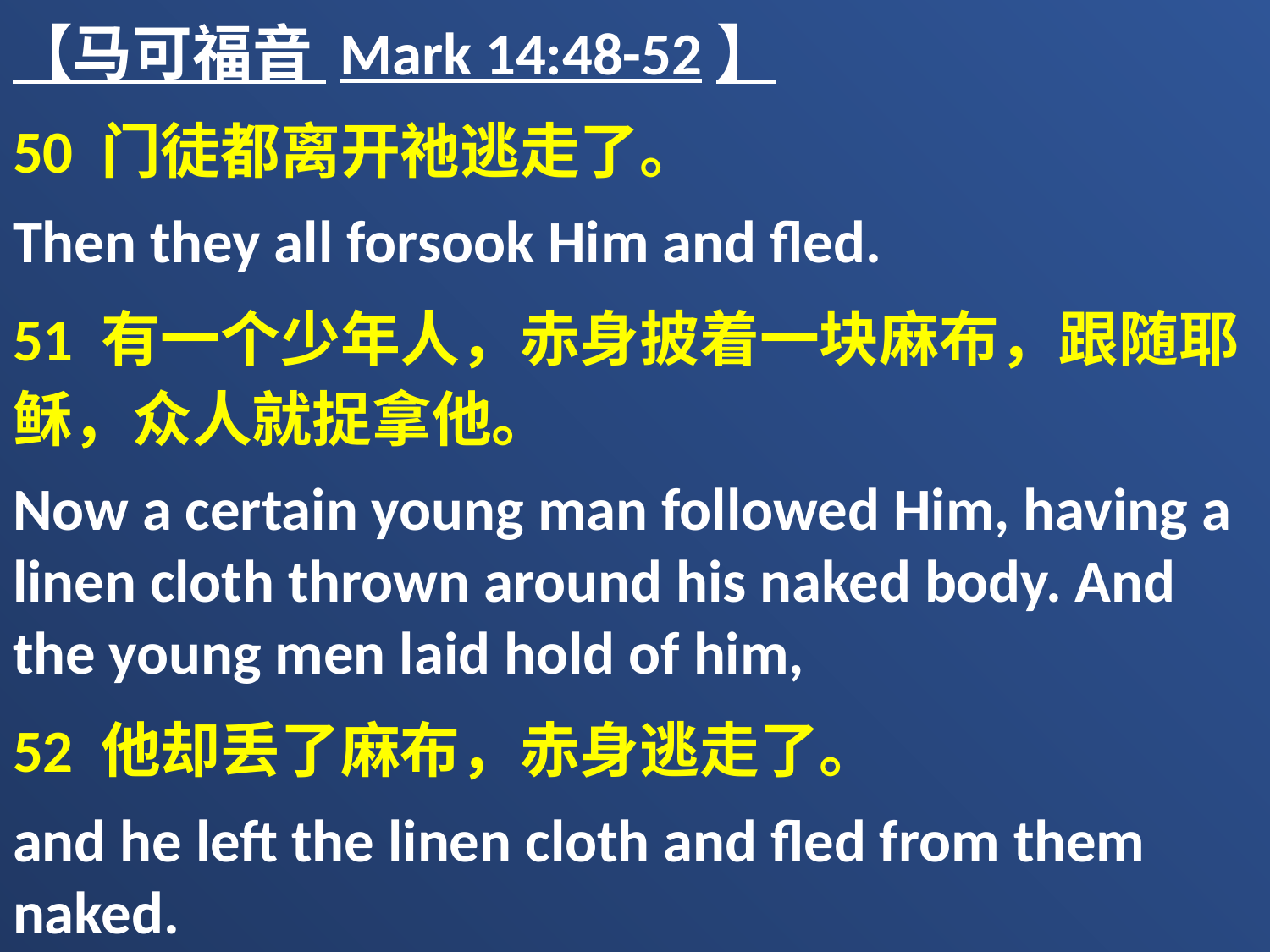

【马可福音 Mark 14:48-52】
50 门徒都离开祂逃走了。
Then they all forsook Him and fled.
51 有一个少年人，赤身披着一块麻布，跟随耶稣，众人就捉拿他。
Now a certain young man followed Him, having a linen cloth thrown around his naked body. And the young men laid hold of him,
52 他却丢了麻布，赤身逃走了。
and he left the linen cloth and fled from them naked.